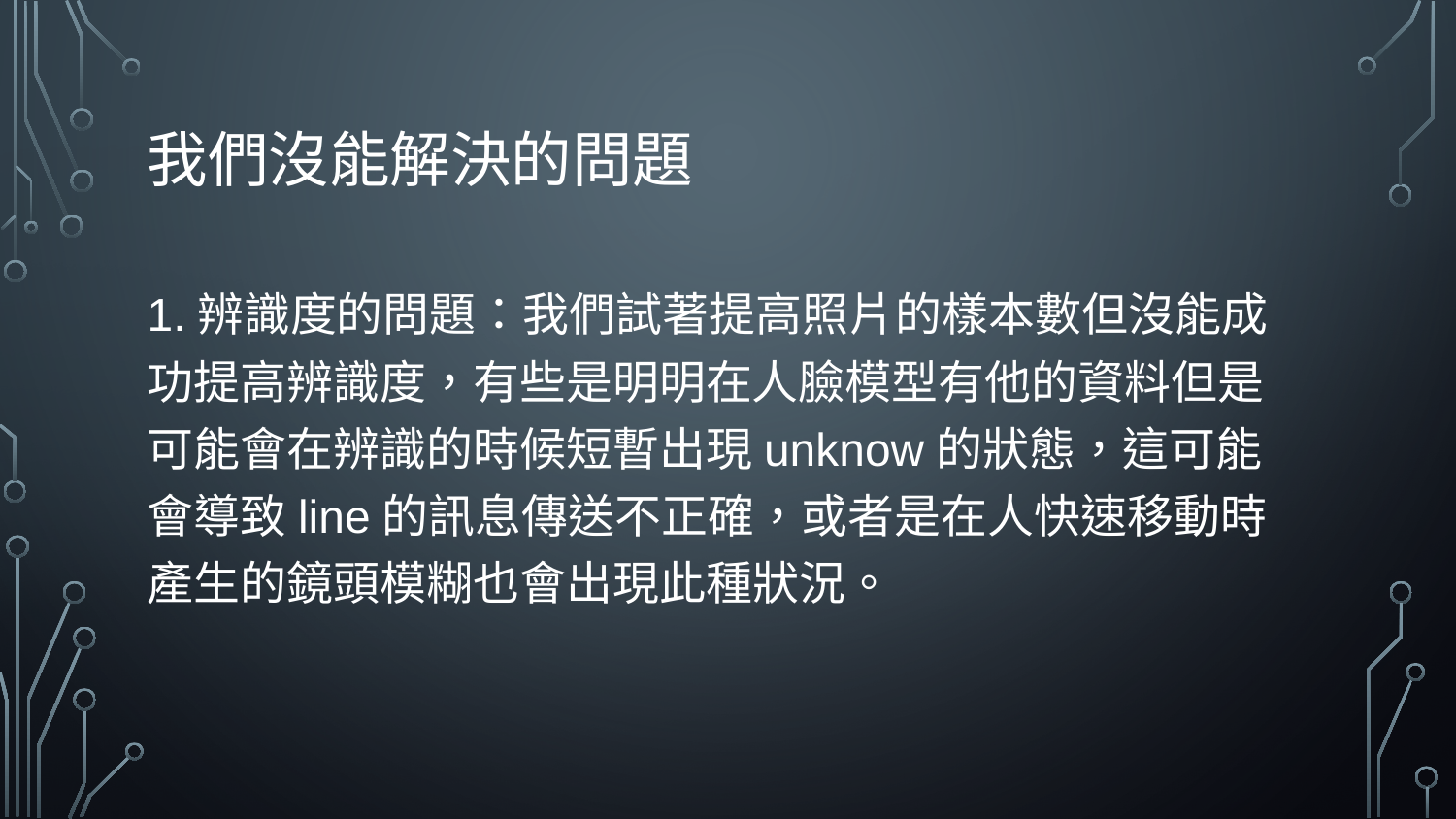

# 我們沒能解決的問題
1.辨識度的問題：我們試著提高照片的樣本數但沒能成功提高辨識度，有些是明明在人臉模型有他的資料但是可能會在辨識的時候短暫出現unknow的狀態，這可能會導致line的訊息傳送不正確，或者是在人快速移動時產生的鏡頭模糊也會出現此種狀況。